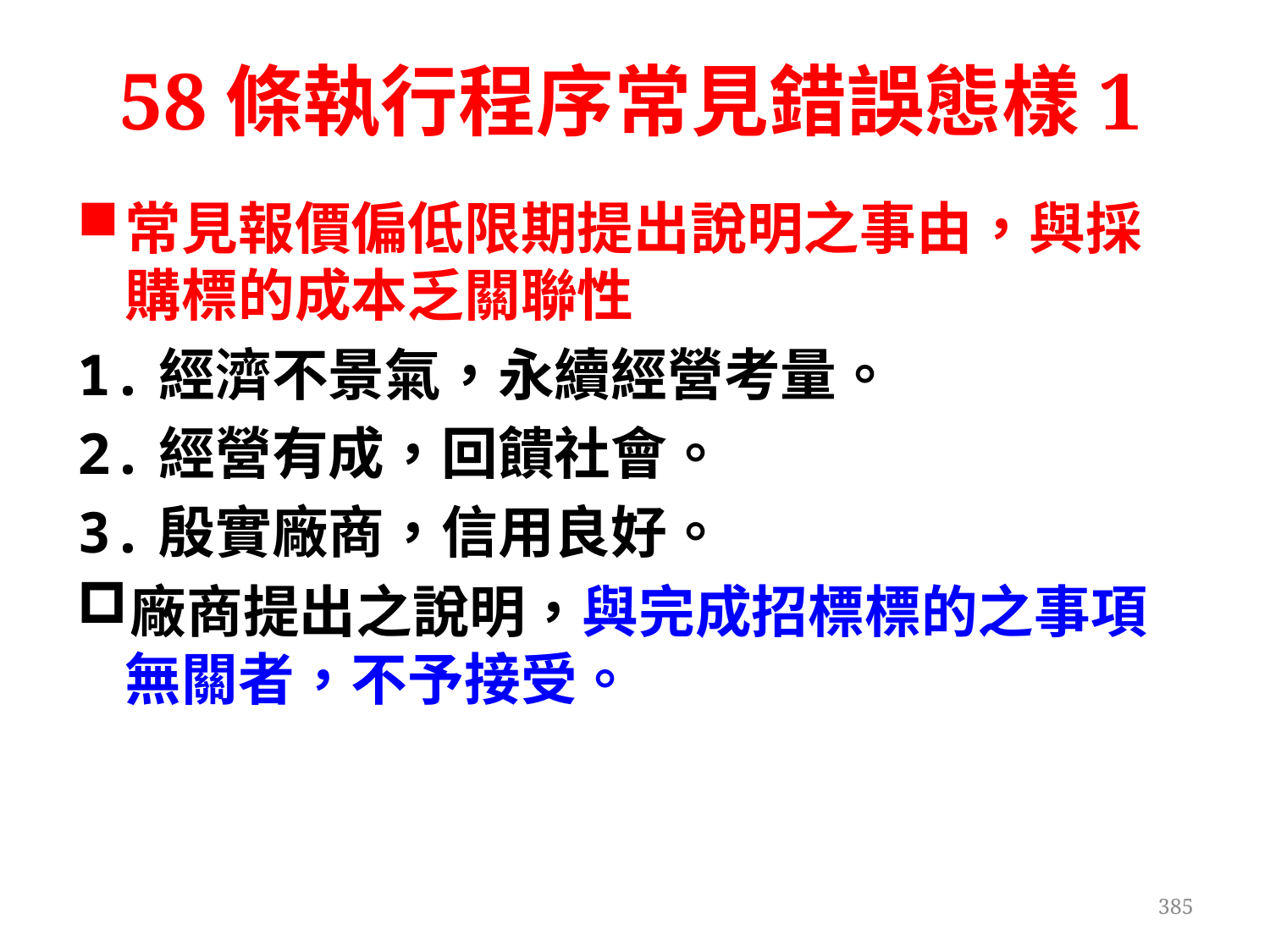

# 58條執行程序常見錯誤態樣1
常見報價偏低限期提出說明之事由，與採購標的成本乏關聯性
1.經濟不景氣，永續經營考量。
2.經營有成，回饋社會。
3.殷實廠商，信用良好。
廠商提出之說明，與完成招標標的之事項無關者，不予接受。

385